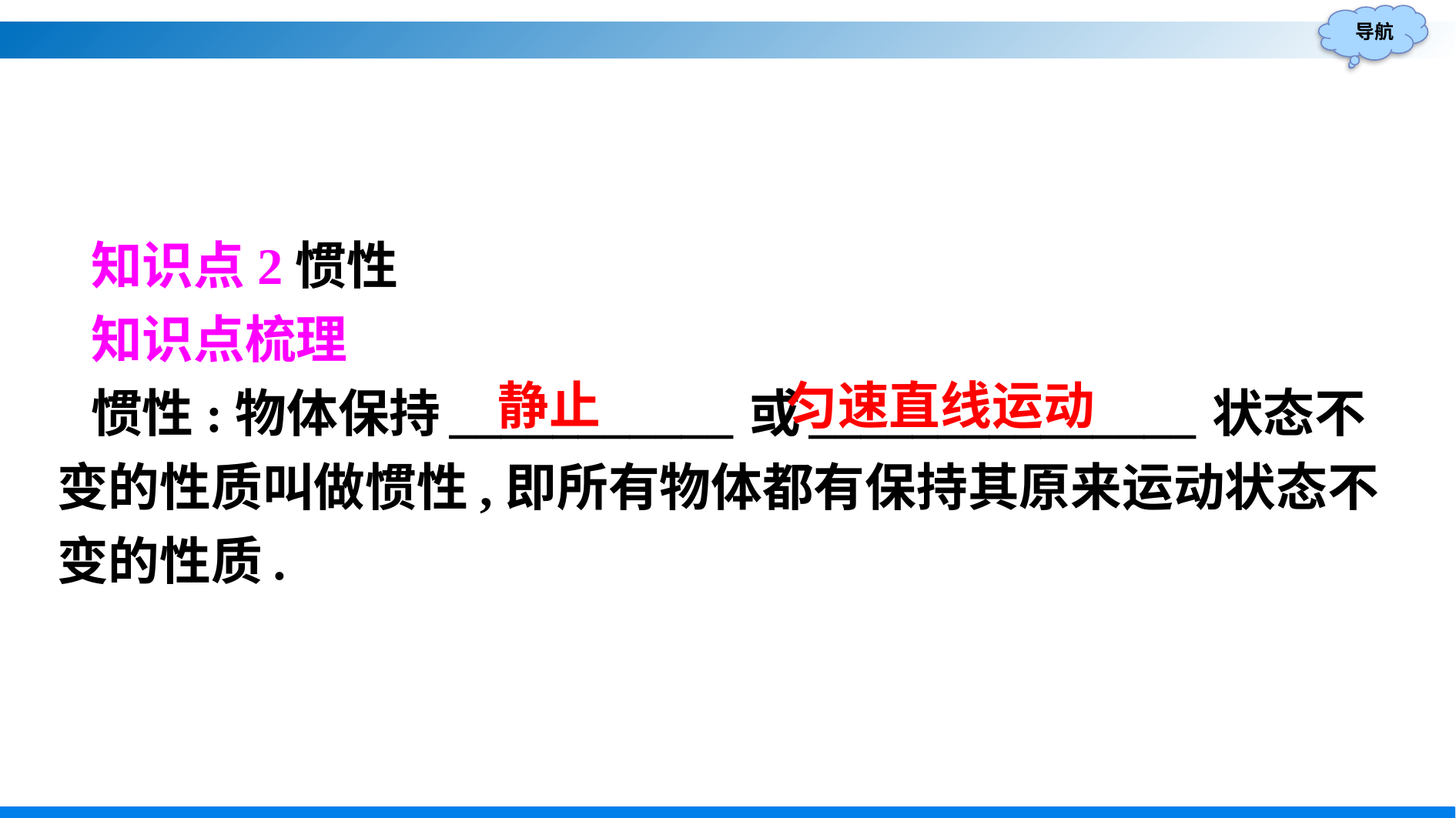

知识点2惯性
知识点梳理
惯性:物体保持___________或_______________状态不变的性质叫做惯性,即所有物体都有保持其原来运动状态不变的性质.
匀速直线运动
静止